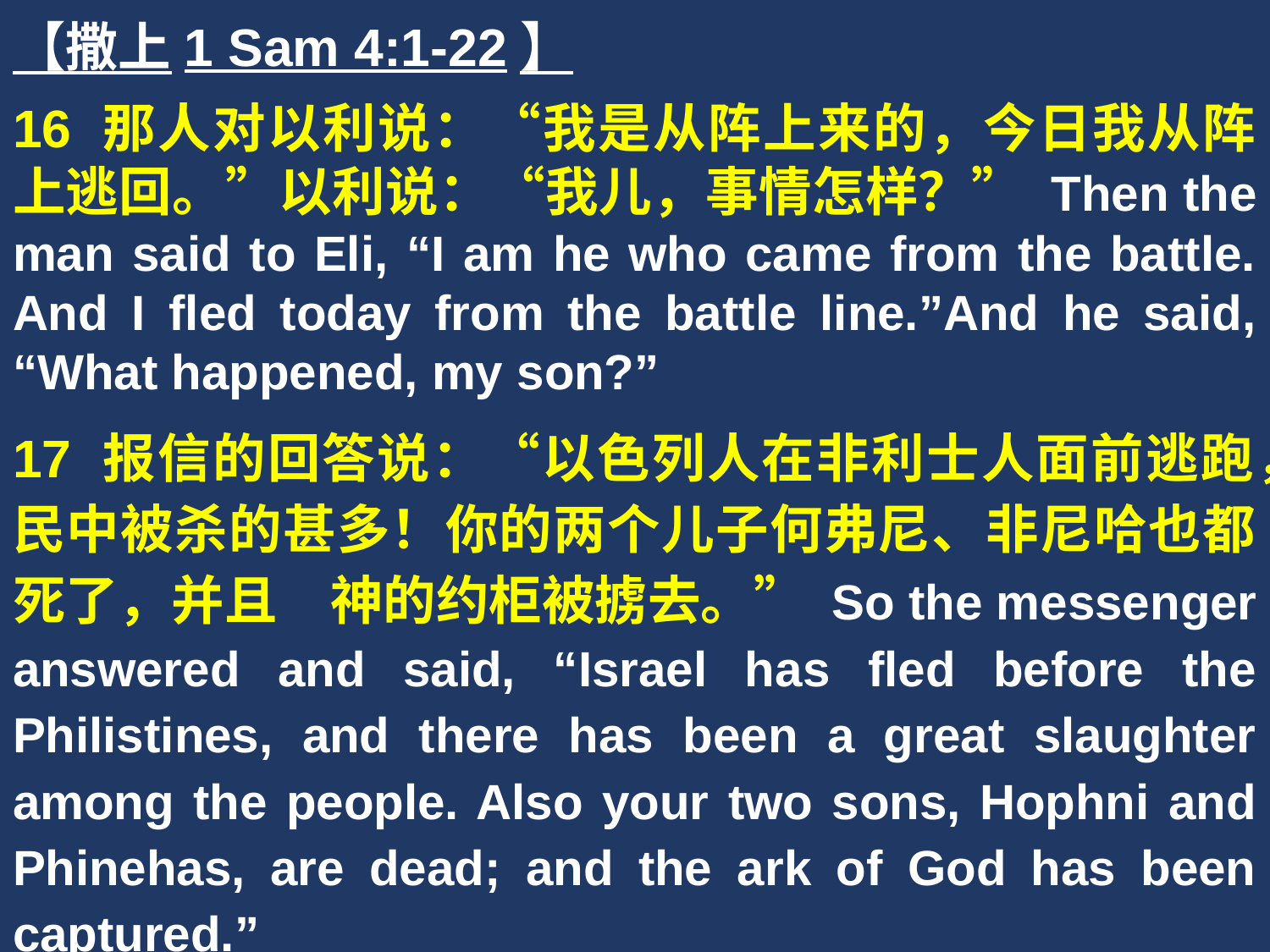

【撒上1 Sam 4:1-22】
16 那人对以利说：“我是从阵上来的，今日我从阵上逃回。”以利说：“我儿，事情怎样？” Then the man said to Eli, “I am he who came from the battle. And I fled today from the battle line.”And he said, “What happened, my son?”
17 报信的回答说：“以色列人在非利士人面前逃跑，民中被杀的甚多！你的两个儿子何弗尼、非尼哈也都死了，并且　神的约柜被掳去。” So the messenger answered and said, “Israel has fled before the Philistines, and there has been a great slaughter among the people. Also your two sons, Hophni and Phinehas, are dead; and the ark of God has been captured.”